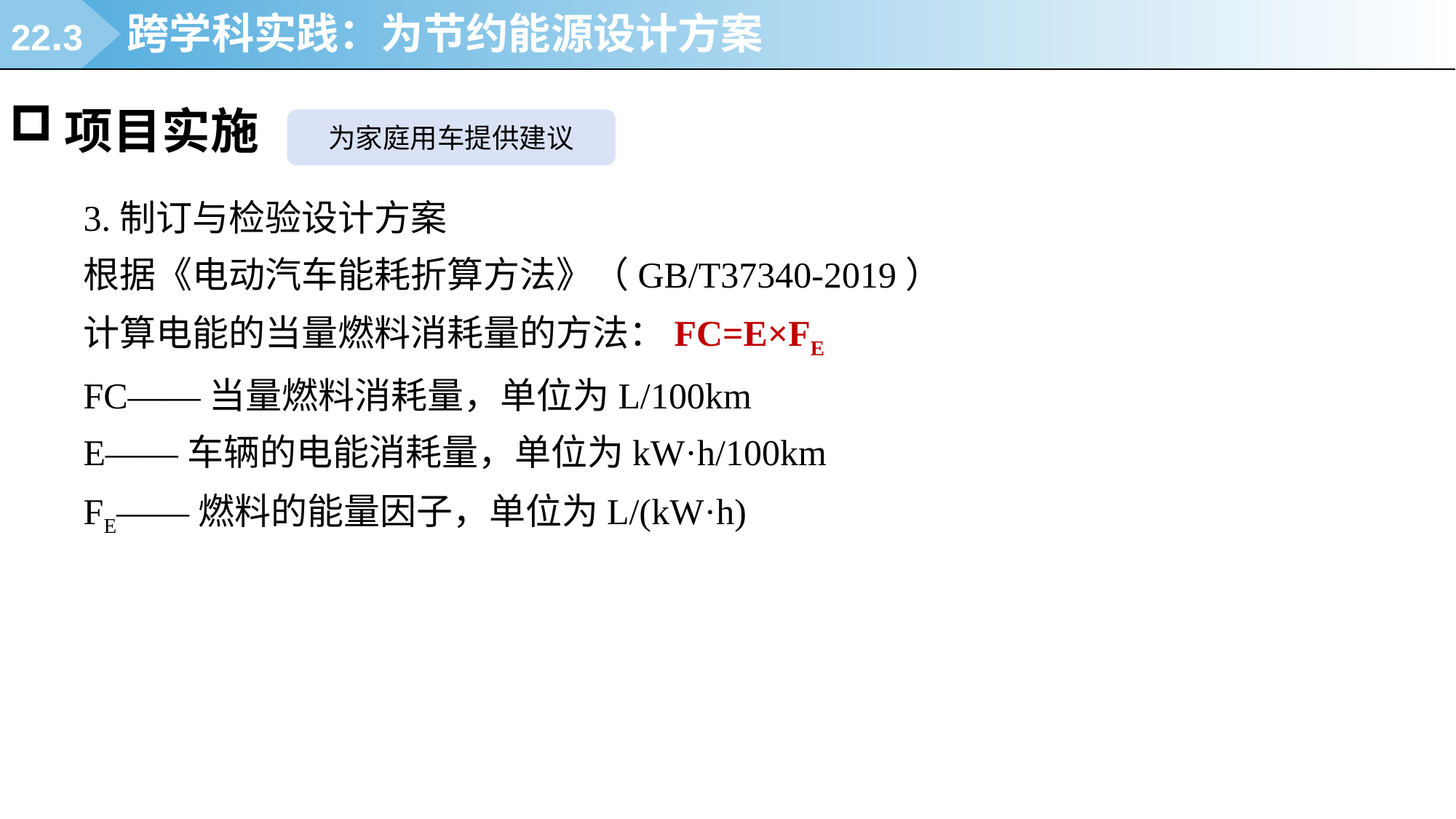

22.3
跨学科实践：为节约能源设计方案
项目实施
为家庭用车提供建议
3.制订与检验设计方案
根据《电动汽车能耗折算方法》（GB/T37340-2019）
计算电能的当量燃料消耗量的方法：FC=E×FE
FC——当量燃料消耗量，单位为L/100km
E——车辆的电能消耗量，单位为kW·h/100km
FE——燃料的能量因子，单位为L/(kW·h)